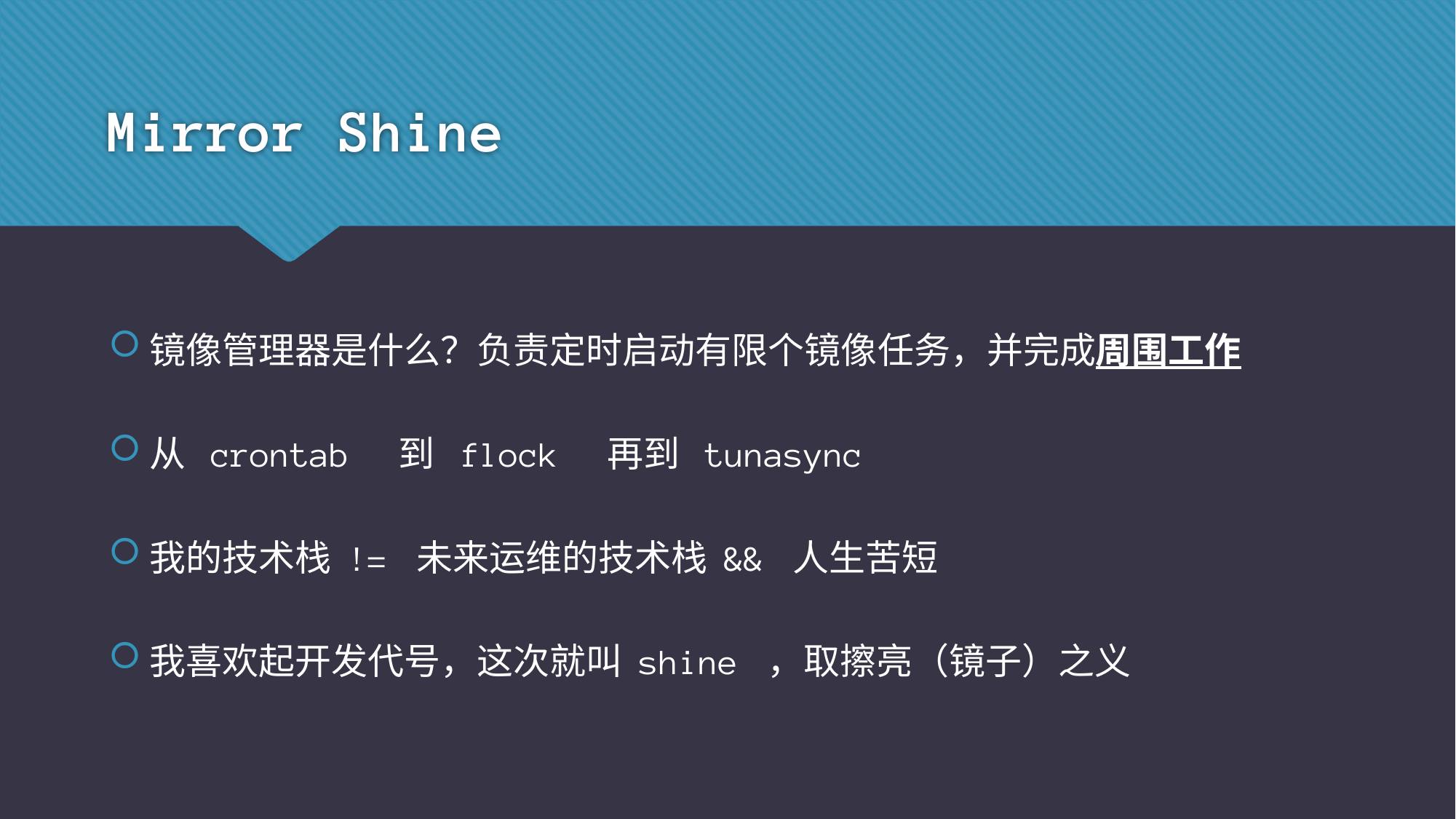

# Mirror Shine
镜像管理器是什么？负责定时启动有限个镜像任务，并完成周围工作
从  crontab  到  flock  再到  tunasync
我的技术栈 != 未来运维的技术栈 && 人生苦短
我喜欢起开发代号，这次就叫 shine ，取擦亮（镜子）之义